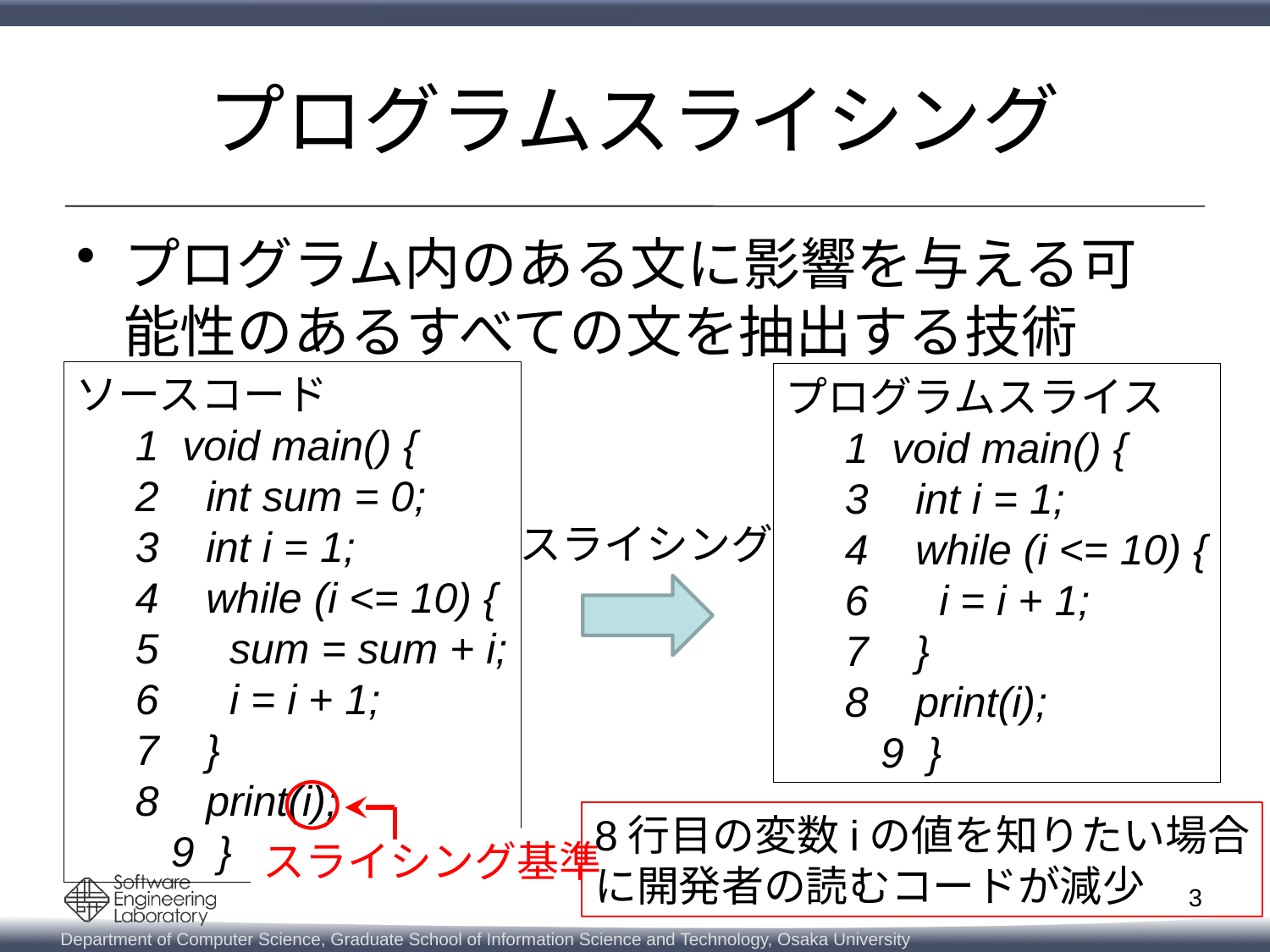

# プログラムスライシング
プログラム内のある文に影響を与える可能性のあるすべての文を抽出する技術
ソースコード
     1  void main() {
     2    int sum = 0;
     3    int i = 1;
     4    while (i <= 10) {
     5      sum = sum + i;
     6      i = i + 1;
     7    }
     8    print(i);
　　9  }
プログラムスライス
     1  void main() {
     3    int i = 1;
     4    while (i <= 10) {
     6      i = i + 1;
     7    }
     8    print(i);
　　9  }
スライシング

8行目の変数iの値を知りたい場合
に開発者の読むコードが減少
スライシング基準
3